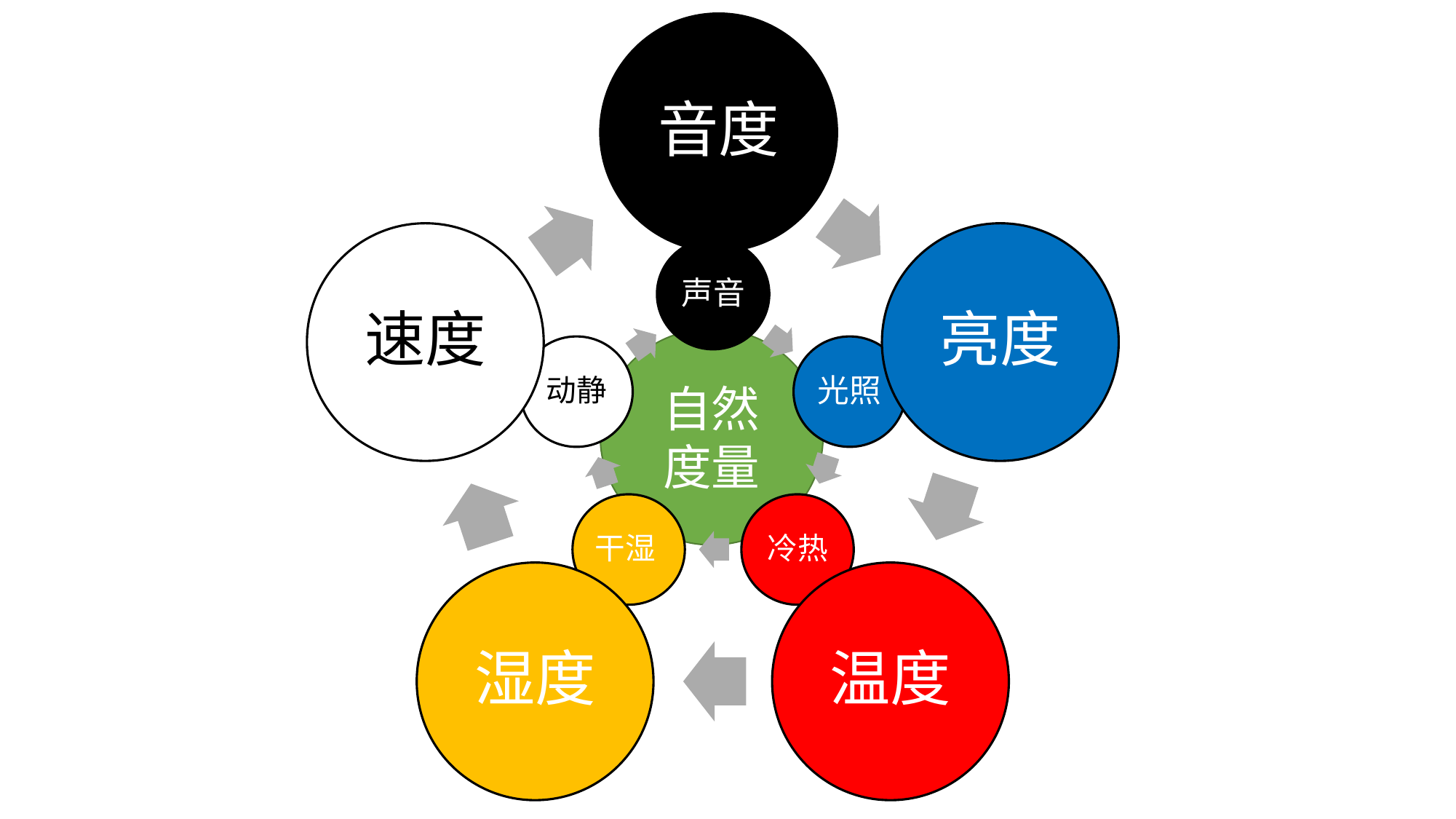

音度

速度
亮度

湿度
温度

声音

动静
光照

干湿
冷热

自然度量